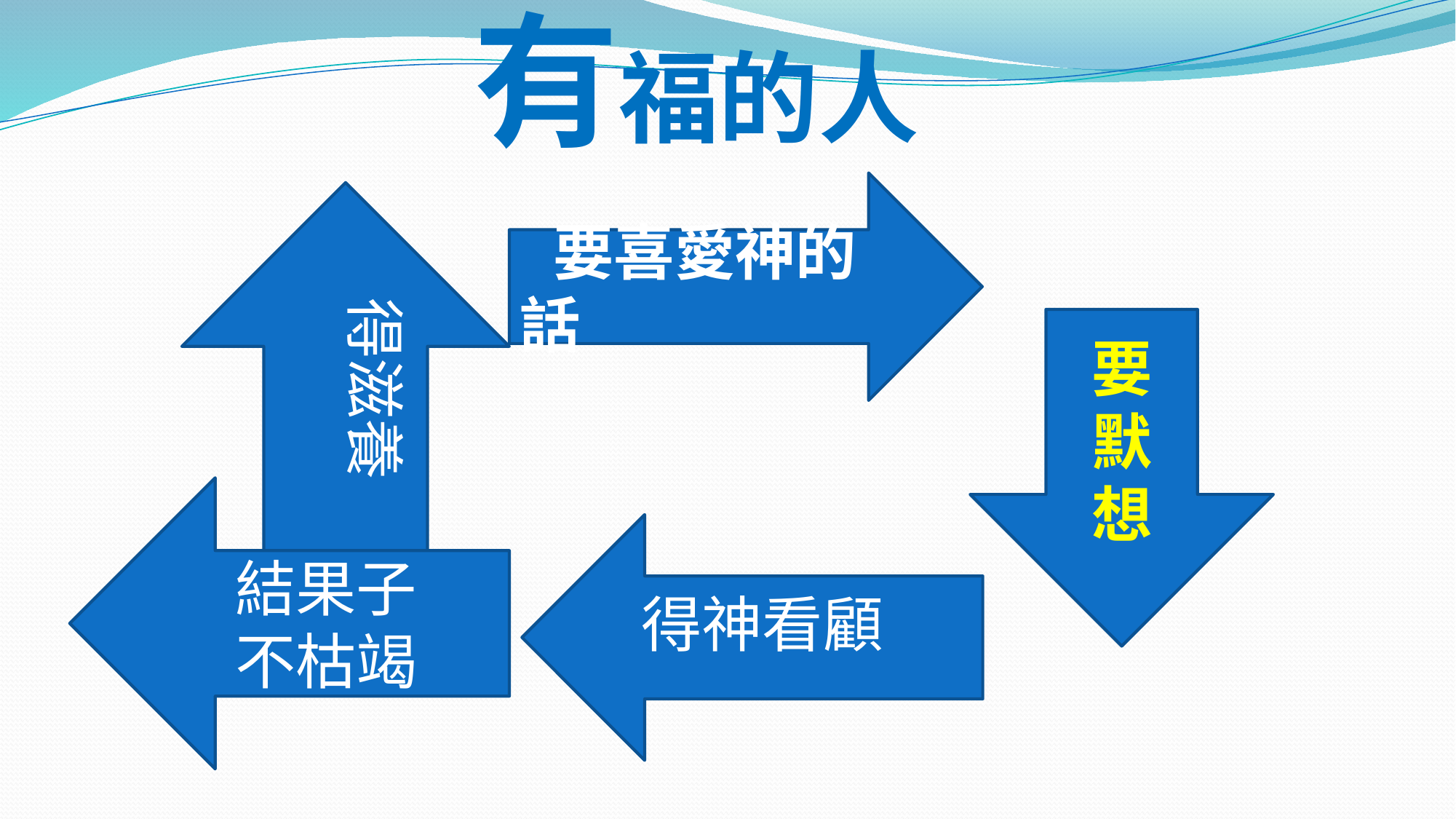

# 有福的人

  要喜愛神的話

得滋養
要
默
想
結果子
不枯竭

得神看顧